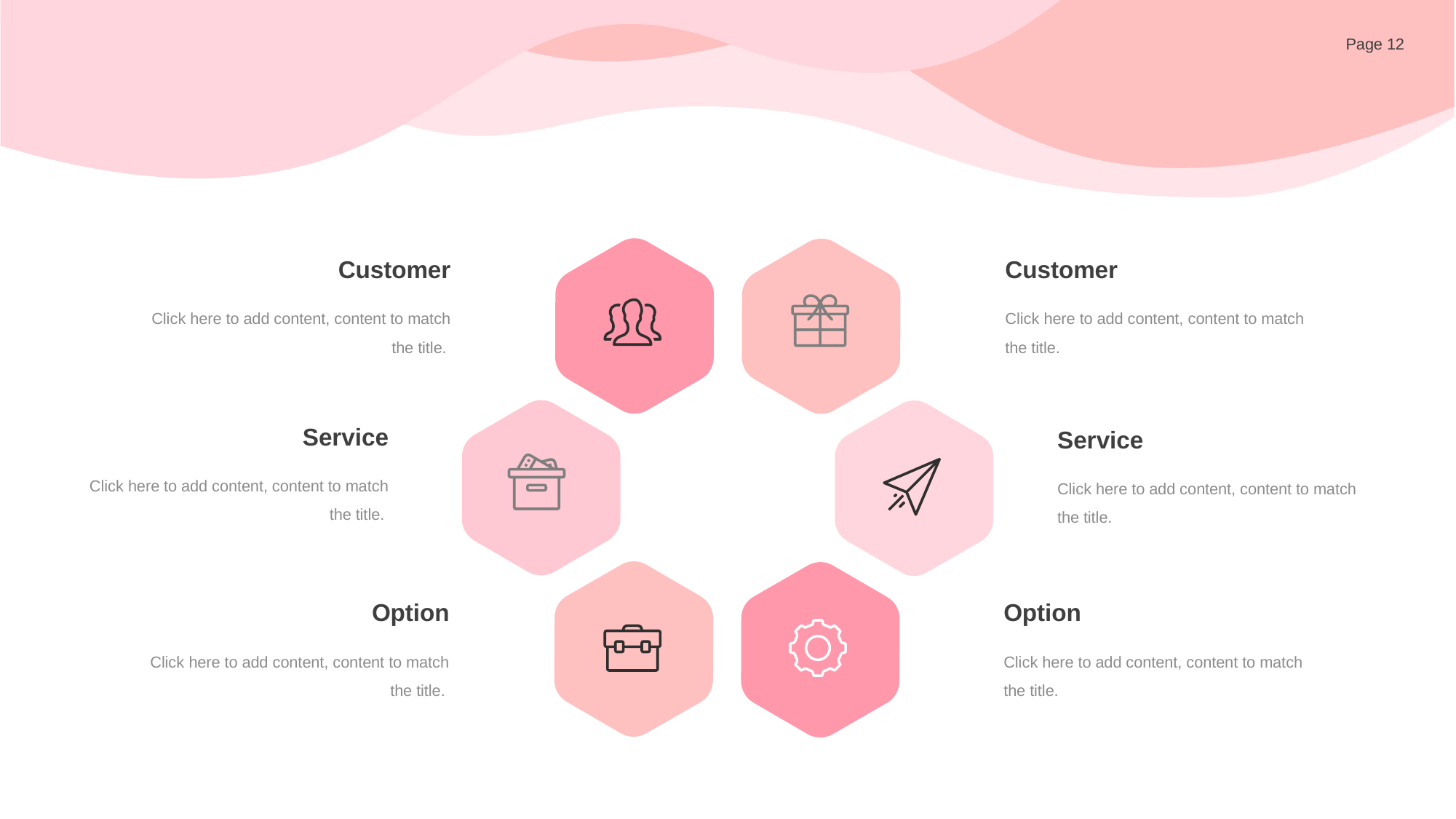

Customer
Customer

Click here to add content, content to match the title.

Click here to add content, content to match the title.

Service
Service

Click here to add content, content to match the title.

Click here to add content, content to match the title.

Option
Option

Click here to add content, content to match the title.

Click here to add content, content to match the title.

PPT模板 http://www.1ppt.com/moban/